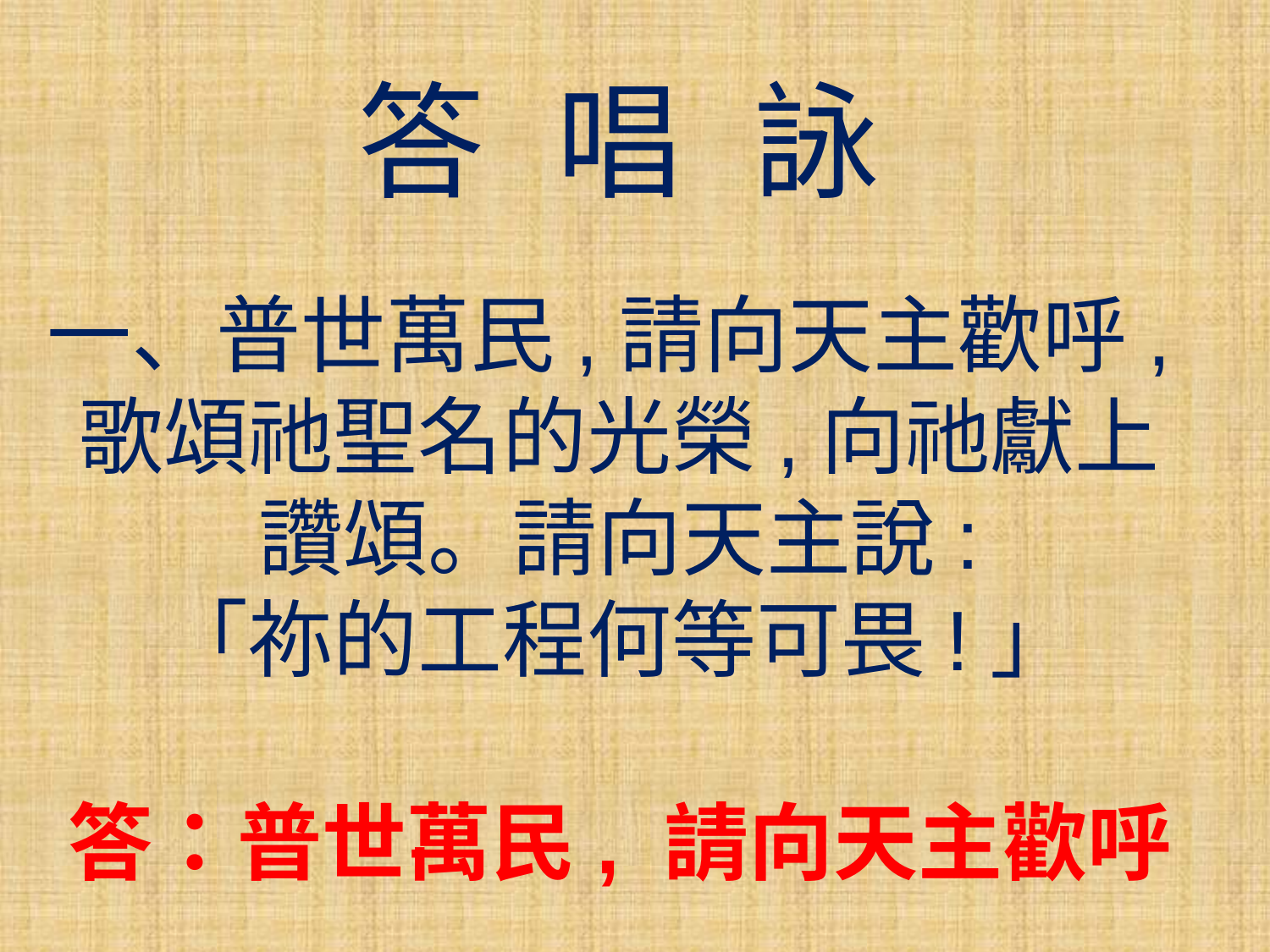

答  唱  詠

一、普世萬民,請向天主歡呼,歌頌祂聖名的光榮,向祂獻上讚頌。請向天主說:
「祢的工程何等可畏!」

答：普世萬民, 請向天主歡呼